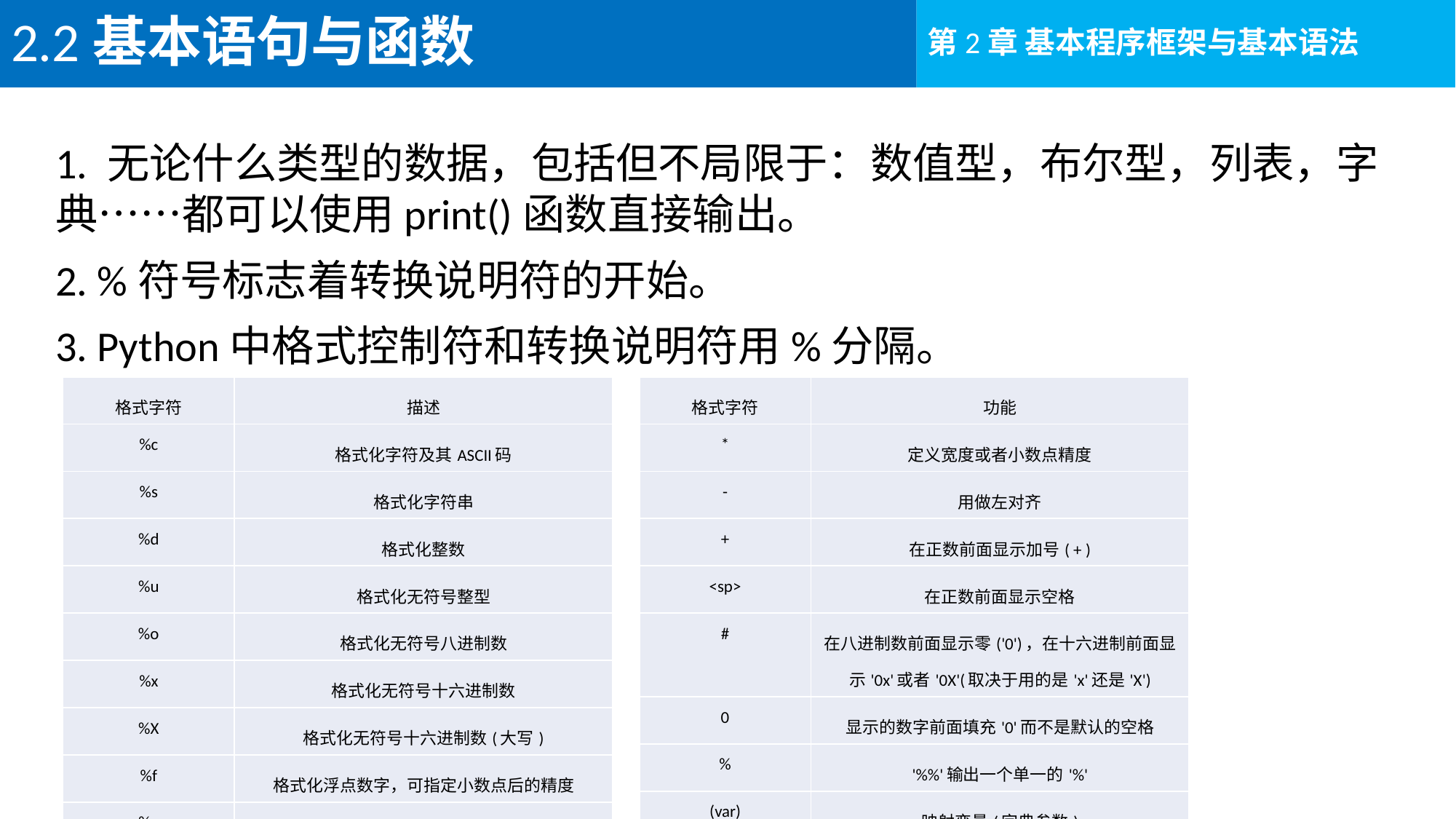

# 2.2基本语句与函数
1. 无论什么类型的数据，包括但不局限于：数值型，布尔型，列表，字典……都可以使用print()函数直接输出。
2. %符号标志着转换说明符的开始。
3. Python中格式控制符和转换说明符用%分隔。
| 格式字符 | 功能 |
| --- | --- |
| \* | 定义宽度或者小数点精度 |
| - | 用做左对齐 |
| + | 在正数前面显示加号( + ) |
| <sp> | 在正数前面显示空格 |
| # | 在八进制数前面显示零('0')，在十六进制前面显示'0x'或者'0X'(取决于用的是'x'还是'X') |
| 0 | 显示的数字前面填充'0'而不是默认的空格 |
| % | '%%'输出一个单一的'%' |
| (var) | 映射变量(字典参数) |
| m.n | m 是显示的最小总宽度，n是小数点后的位数 |
| 格式字符 | 描述 |
| --- | --- |
| %c | 格式化字符及其ASCII码 |
| %s | 格式化字符串 |
| %d | 格式化整数 |
| %u | 格式化无符号整型 |
| %o | 格式化无符号八进制数 |
| %x | 格式化无符号十六进制数 |
| %X | 格式化无符号十六进制数(大写) |
| %f | 格式化浮点数字，可指定小数点后的精度 |
| %e | 用科学计数法格式化浮点数 |